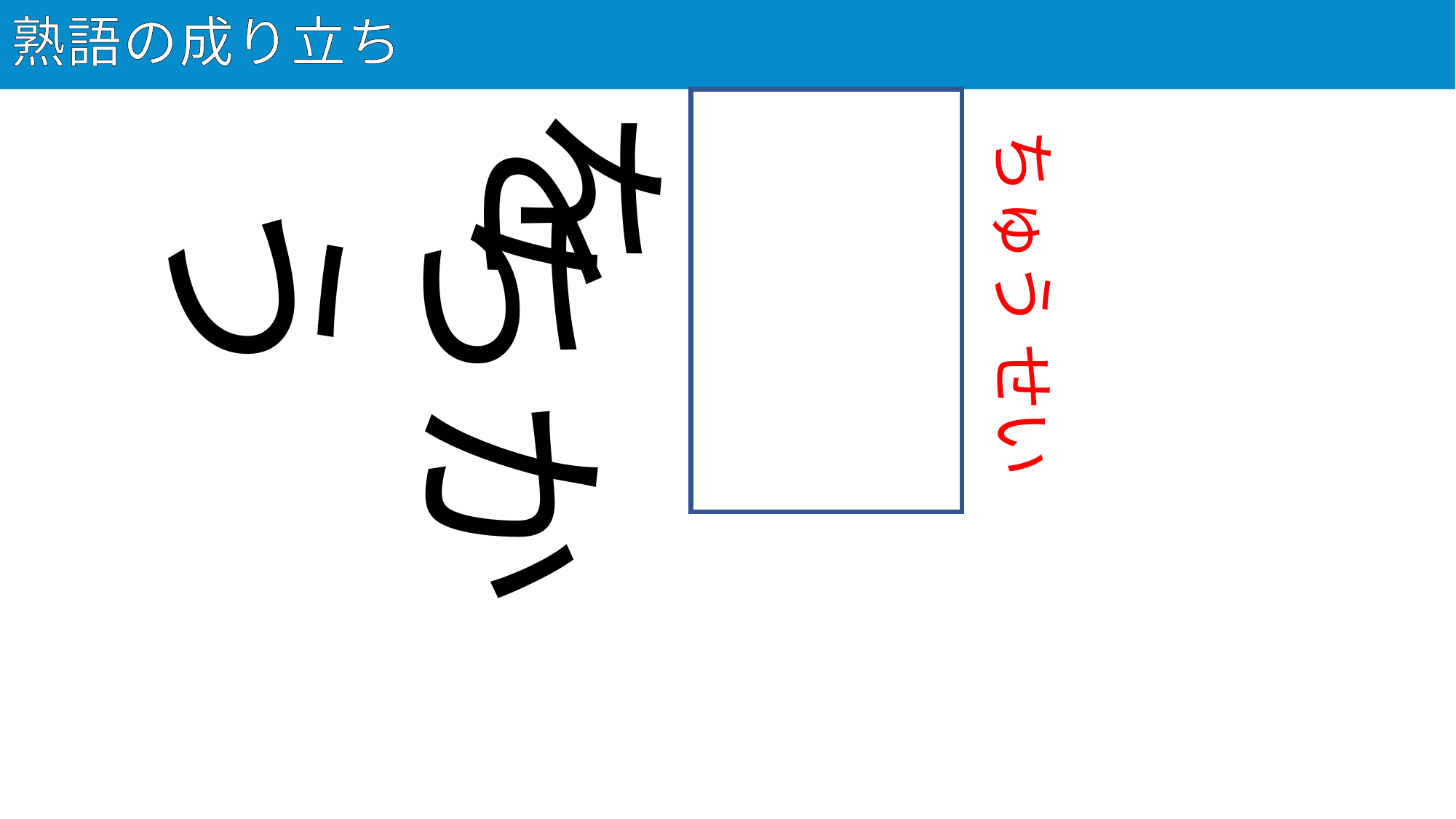

# 熟語の成り立ち
18
忠誠を

ちゅう せい
ちかう